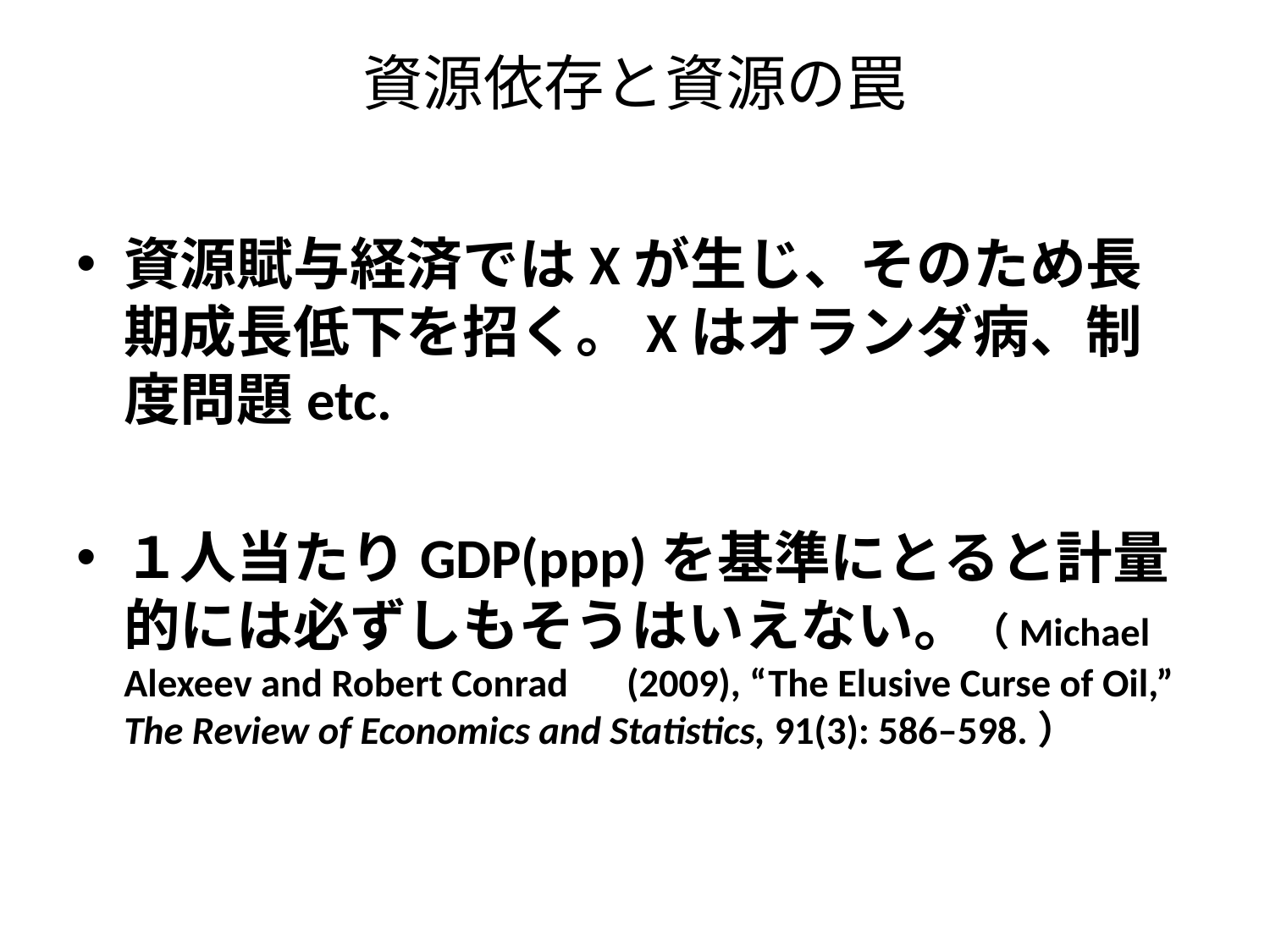

# 資源依存と資源の罠
資源賦与経済ではXが生じ、そのため長期成長低下を招く。Xはオランダ病、制度問題etc.

１人当たりGDP(ppp)を基準にとると計量的には必ずしもそうはいえない。（Michael Alexeev and Robert Conrad　(2009), “The Elusive Curse of Oil,” The Review of Economics and Statistics, 91(3): 586–598.）